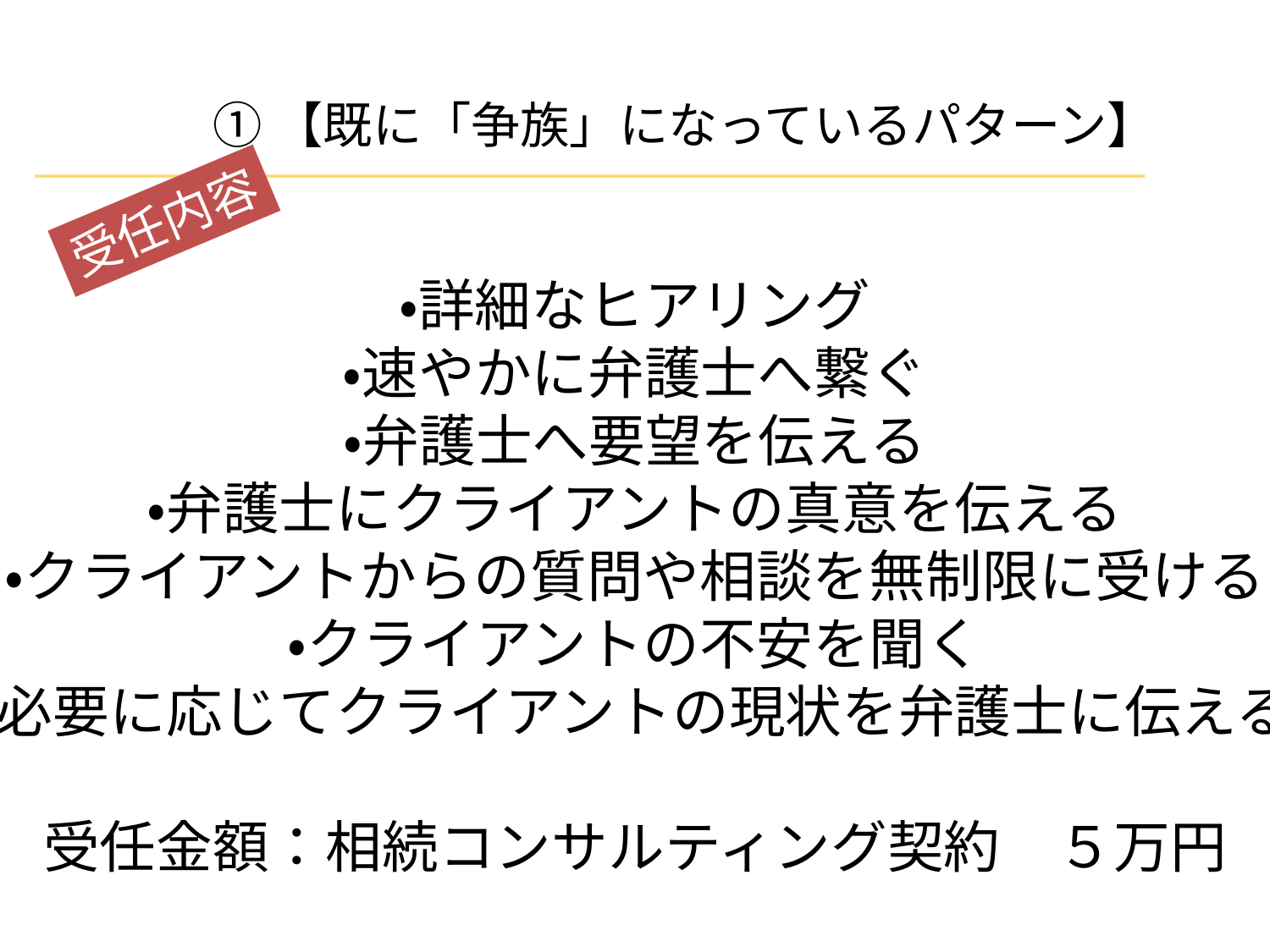

①【既に「争族」になっているパターン】
受任内容
・詳細なヒアリング
・速やかに弁護士へ繋ぐ
・弁護士へ要望を伝える
・弁護士にクライアントの真意を伝える
・クライアントからの質問や相談を無制限に受ける
・クライアントの不安を聞く
・必要に応じてクライアントの現状を弁護士に伝える

受任金額：相続コンサルティング契約　５万円